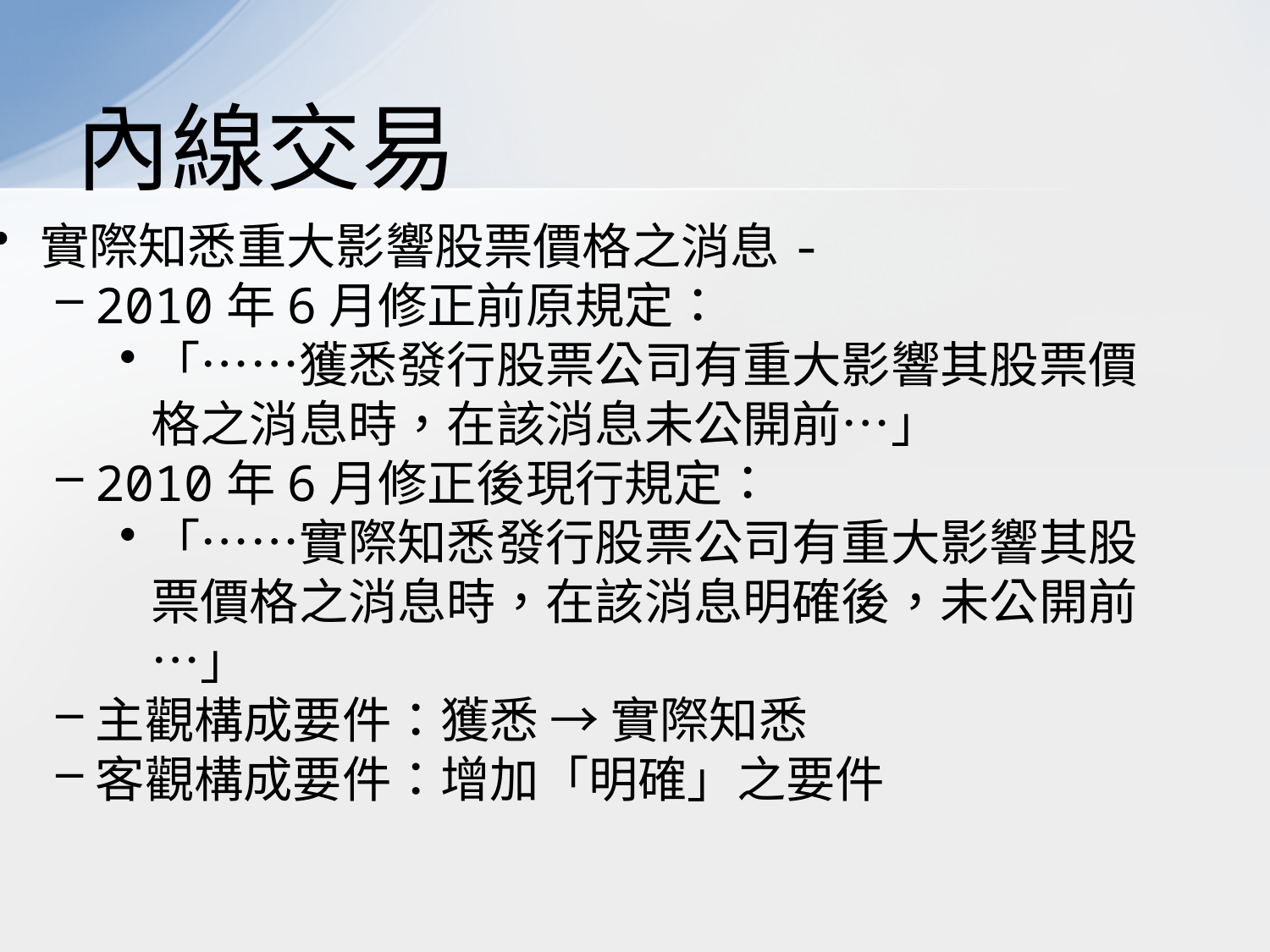

# 內線交易
實際知悉重大影響股票價格之消息-
2010年6月修正前原規定：
「……獲悉發行股票公司有重大影響其股票價格之消息時，在該消息未公開前…」
2010年6月修正後現行規定：
「……實際知悉發行股票公司有重大影響其股票價格之消息時，在該消息明確後，未公開前…」
主觀構成要件：獲悉 → 實際知悉
客觀構成要件：增加「明確」之要件